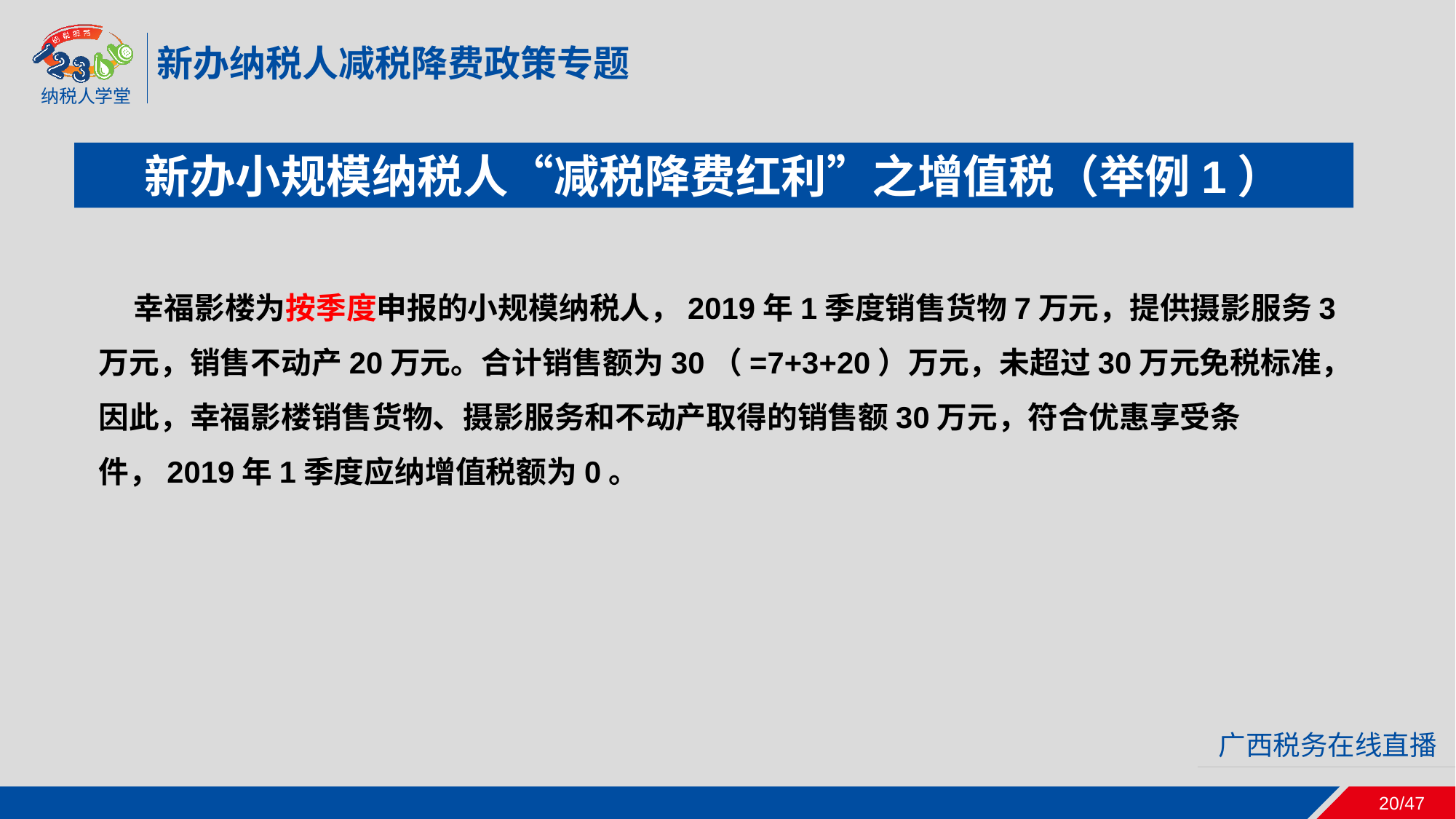

新办纳税人减税降费政策专题
新办小规模纳税人“减税降费红利”之增值税（举例1）
    幸福影楼为按季度申报的小规模纳税人，2019年1季度销售货物7万元，提供摄影服务3万元，销售不动产20万元。合计销售额为30（=7+3+20）万元，未超过30万元免税标准，因此，幸福影楼销售货物、摄影服务和不动产取得的销售额30万元，符合优惠享受条件，2019年1季度应纳增值税额为0。